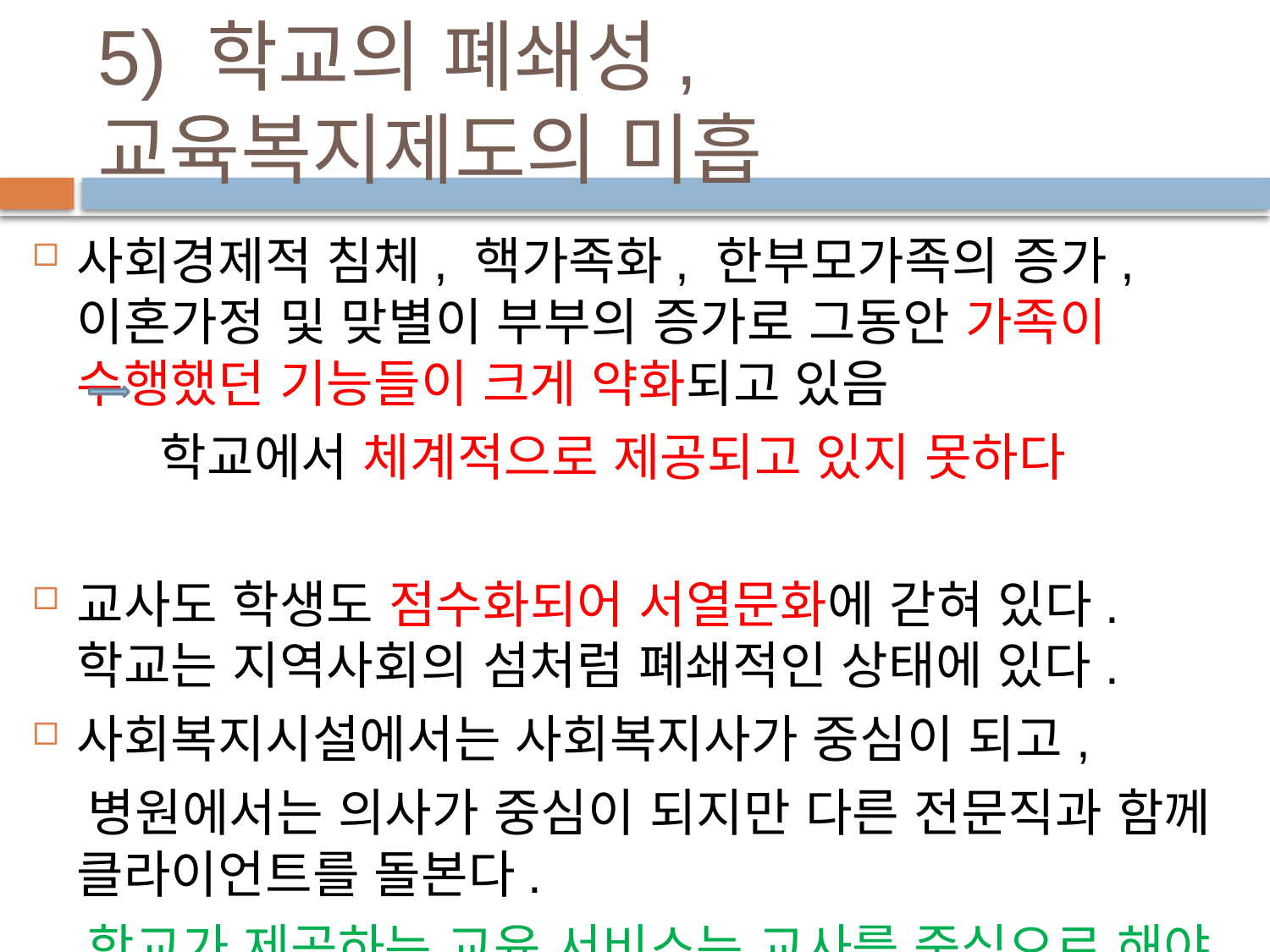

# 5) 학교의 폐쇄성, 교육복지제도의 미흡
사회경제적 침체, 핵가족화, 한부모가족의 증가, 이혼가정 및 맞별이 부부의 증가로 그동안 가족이 수행했던 기능들이 크게 약화되고 있음
        학교에서 체계적으로 제공되고 있지 못하다

교사도 학생도 점수화되어 서열문화에 갇혀 있다. 학교는 지역사회의 섬처럼 폐쇄적인 상태에 있다.
사회복지시설에서는 사회복지사가 중심이 되고,
   병원에서는 의사가 중심이 되지만 다른 전문직과 함께 클라이언트를 돌본다.
   학교가 제공하는 교육 서비스는 교사를 중심으로 해야 하며, 다양한 서비스 전문직과 함께 할 수 있는 개방적인 환경으로 변화해야 할 것이다.